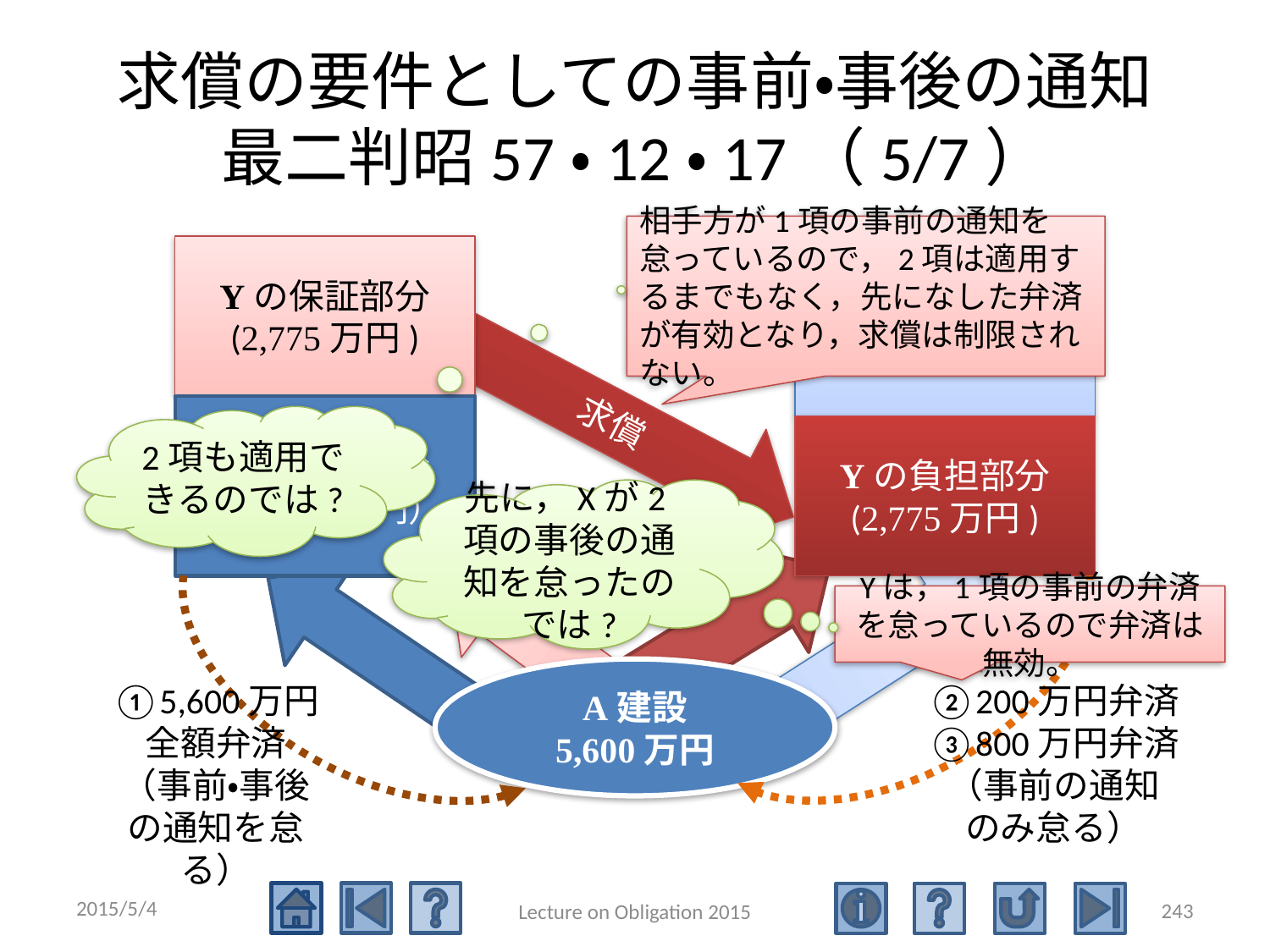

# 求償の要件としての事前・事後の通知 最二判昭57・12・17（5/7）
相手方が1項の事前の通知を怠っているので，2項は適用するまでもなく，先になした弁済が有効となり，求償は制限されない。
Yの保証部分
(2,775万円)
Xの保証部分
（2,825円）
求償
Xの負担部分
（2,825万円）
2項も適用できるのでは?
Yの負担部分
(2,775万円)

先に，Xが2項の事後の通知を怠ったのでは?

Yは，1項の事前の弁済を怠っているので弁済は無効。
A建設
5,600万円
①5,600万円
全額弁済
（事前・事後の通知を怠る）
②200万円弁済
③800万円弁済
（事前の通知
のみ怠る）
2015/5/4
243
Lecture on Obligation 2015